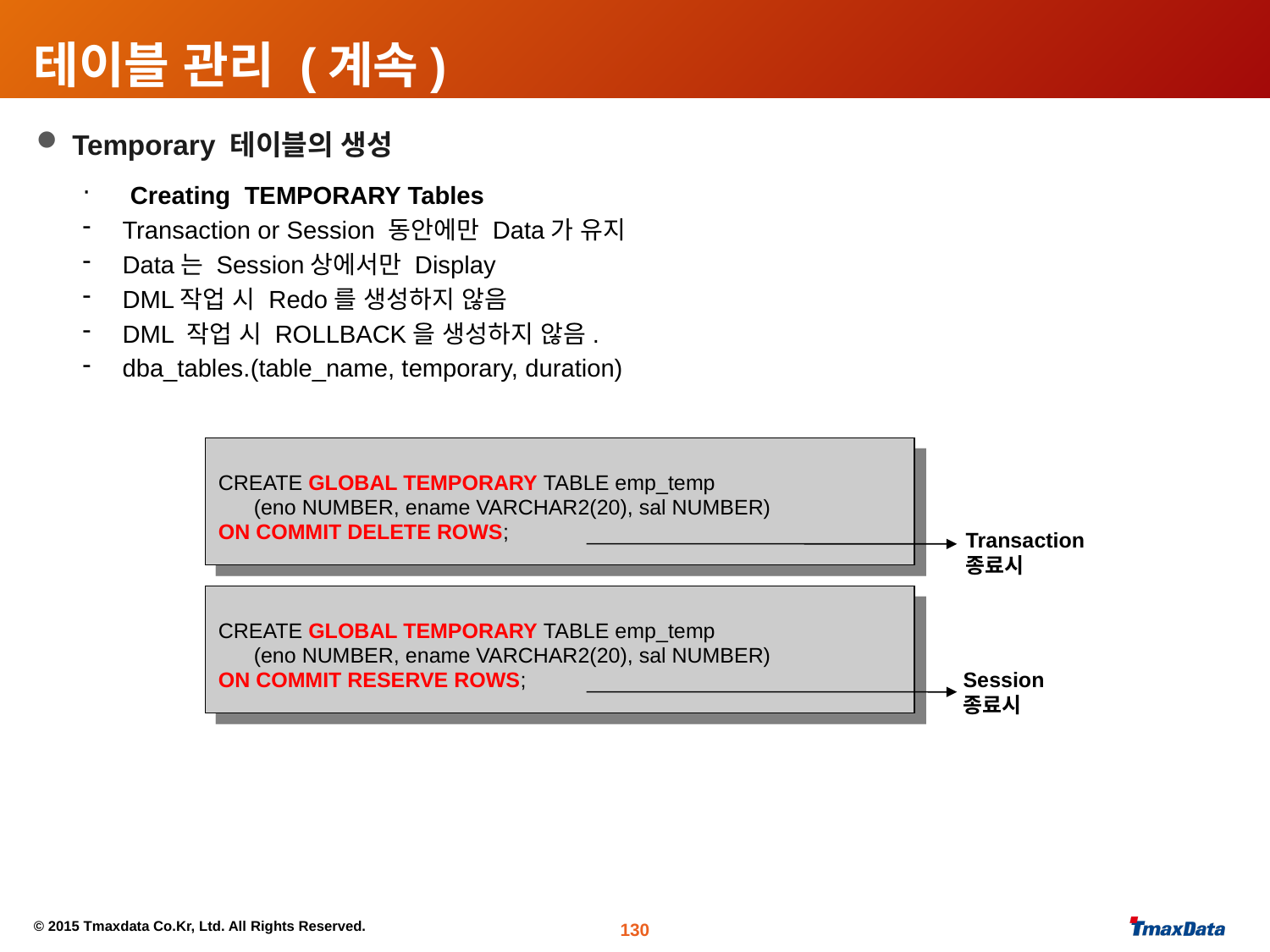

# 테이블 관리 (계속)
 Temporary 테이블의 생성

Creating  TEMPORARY Tables
Transaction or Session 동안에만 Data가 유지
Data는 Session상에서만 Display
DML작업 시 Redo를 생성하지 않음
DML 작업 시 ROLLBACK을 생성하지 않음.
dba_tables.(table_name, temporary, duration)

CREATE GLOBAL TEMPORARY TABLE emp_temp
      (eno NUMBER, ename VARCHAR2(20), sal NUMBER)
ON COMMIT DELETE ROWS;

Transaction
종료시

CREATE GLOBAL TEMPORARY TABLE emp_temp
      (eno NUMBER, ename VARCHAR2(20), sal NUMBER)
ON COMMIT RESERVE ROWS;

Session
종료시